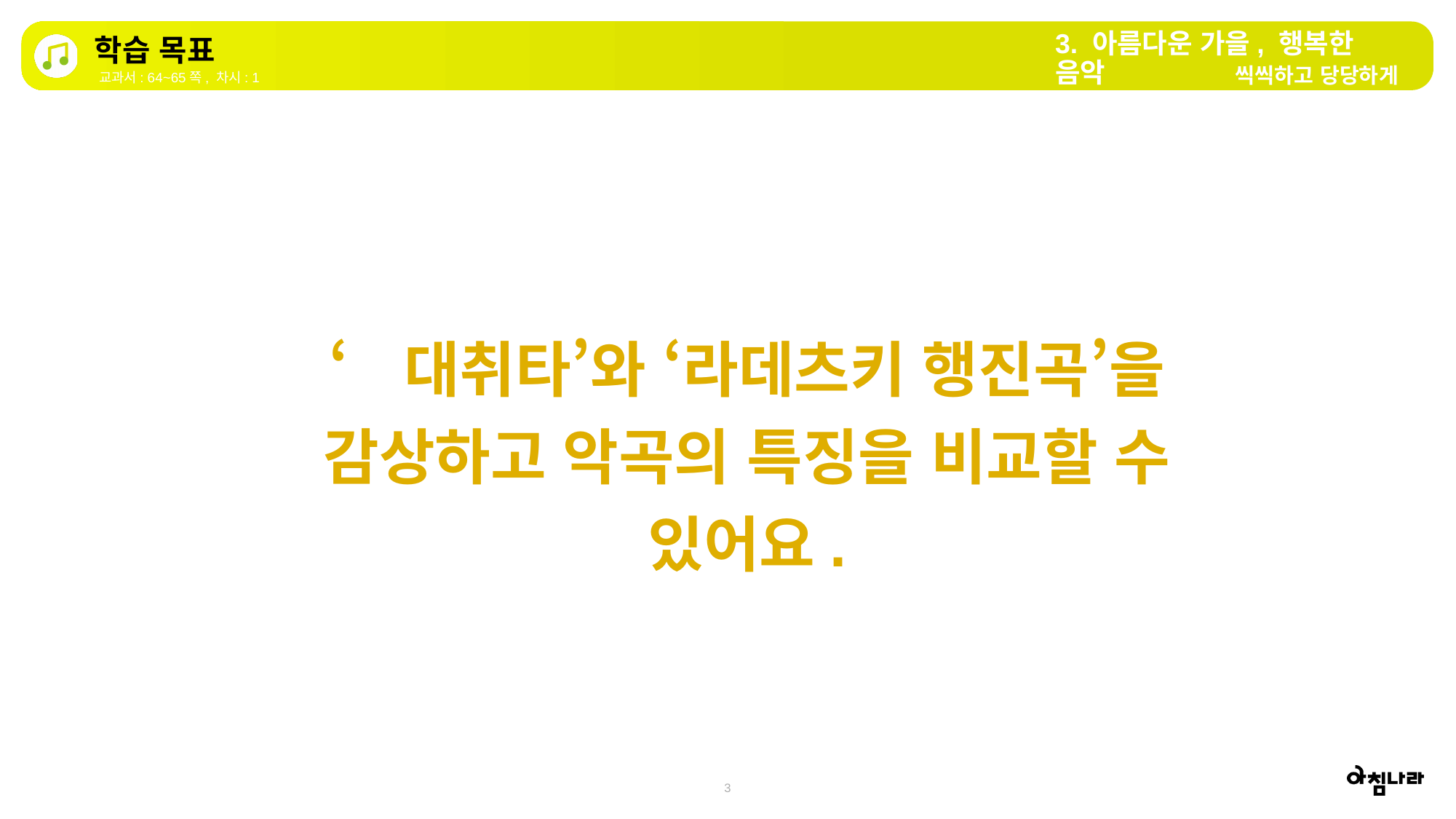

3. 아름다운 가을, 행복한 음악
학습 목표
씩씩하고 당당하게
교과서: 64~65쪽, 차시: 1
‘대취타’와 ‘라데츠키 행진곡’을 감상하고 악곡의 특징을 비교할 수 있어요.
3